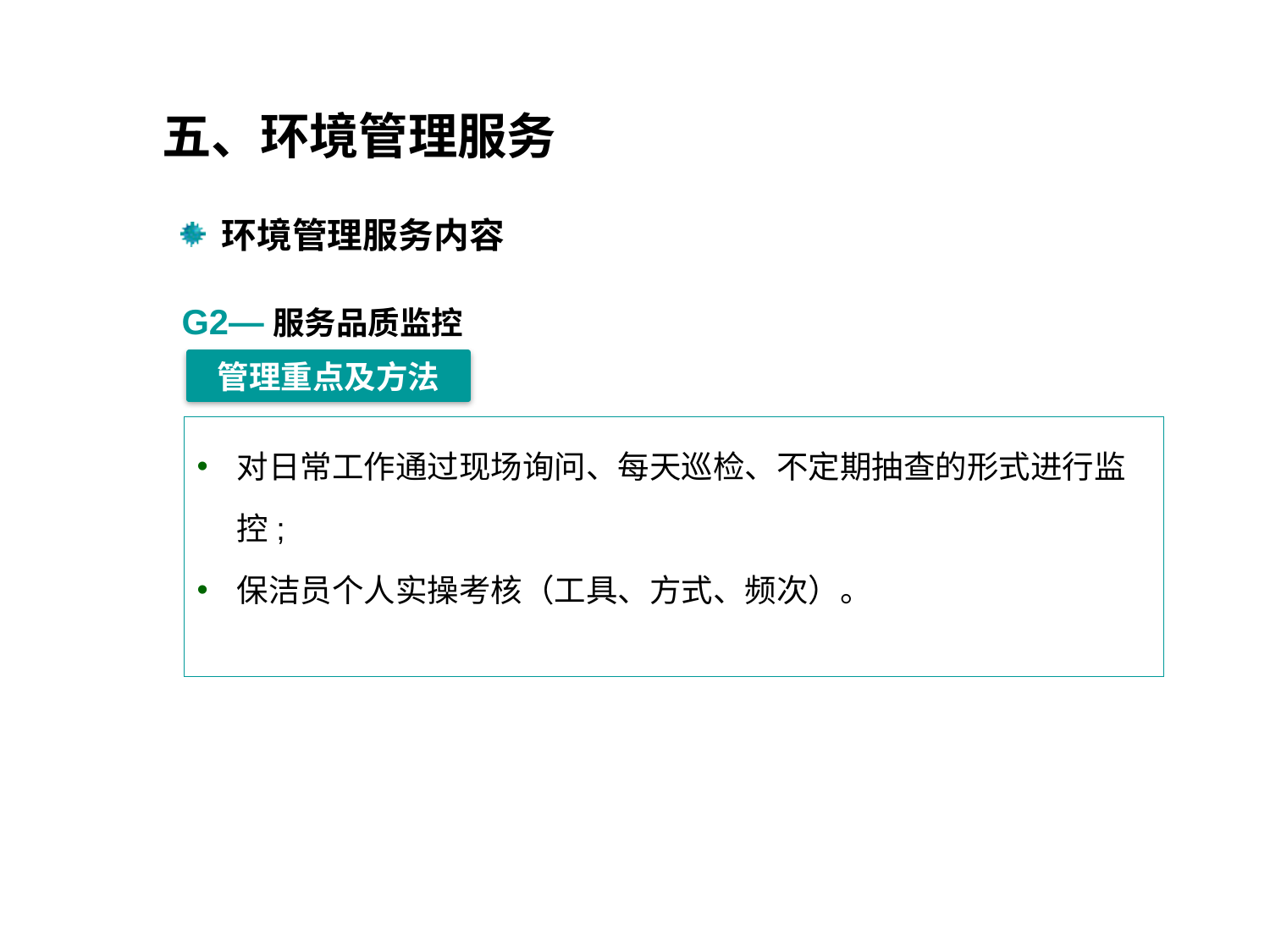

五、环境管理服务
 环境管理服务内容
G2—服务品质监控
管理重点及方法
对日常工作通过现场询问、每天巡检、不定期抽查的形式进行监控;
保洁员个人实操考核（工具、方式、频次）。